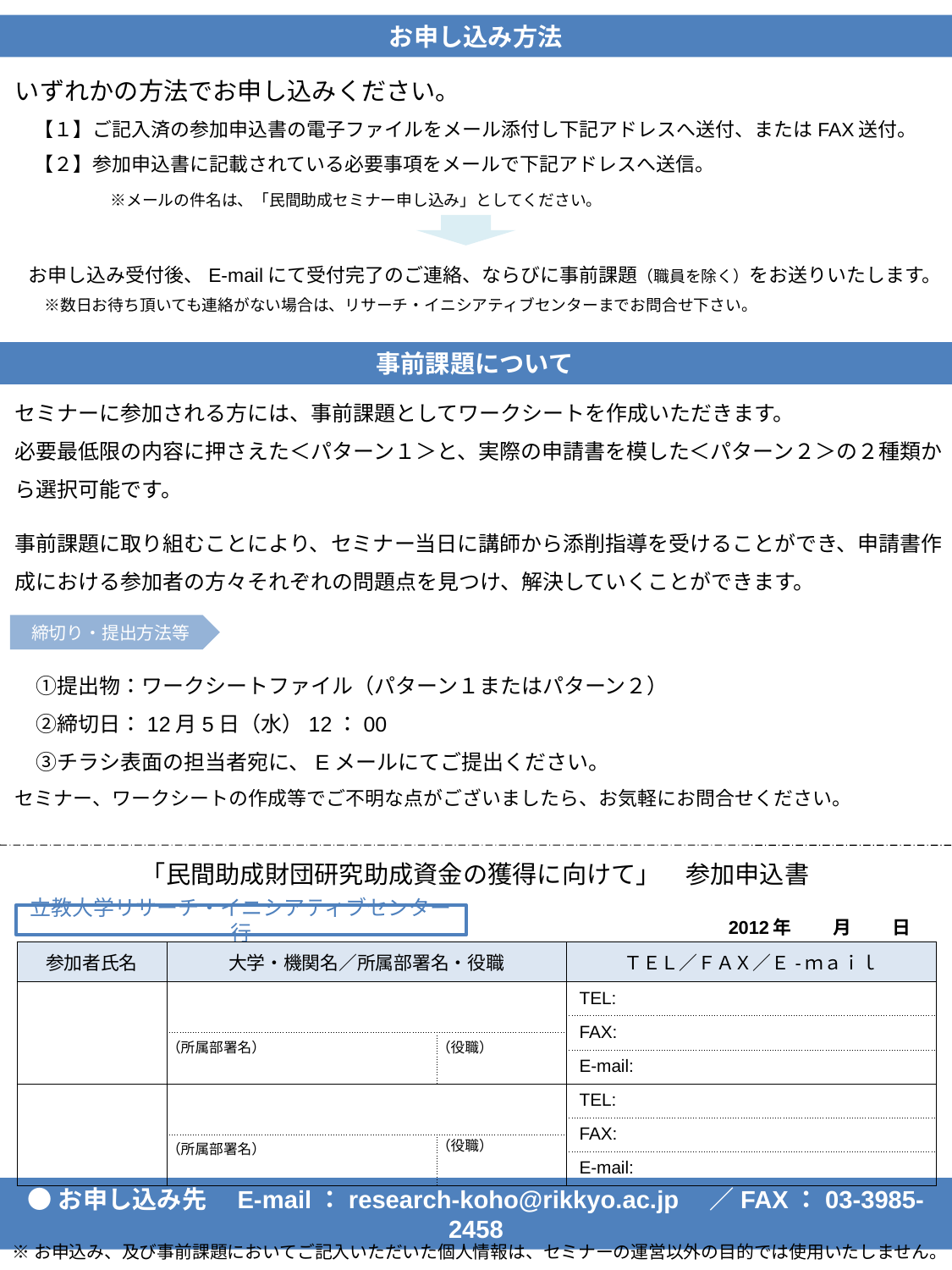

お申し込み方法
いずれかの方法でお申し込みください。
　【１】ご記入済の参加申込書の電子ファイルをメール添付し下記アドレスへ送付、またはFAX送付。
　【２】参加申込書に記載されている必要事項をメールで下記アドレスへ送信。
　　　　　　※メールの件名は、「民間助成セミナー申し込み」としてください。

お申し込み受付後、E-mailにて受付完了のご連絡、ならびに事前課題（職員を除く）をお送りいたします。
　※数日お待ち頂いても連絡がない場合は、リサーチ・イニシアティブセンターまでお問合せ下さい。
事前課題について
セミナーに参加される方には、事前課題としてワークシートを作成いただきます。
必要最低限の内容に押さえた＜パターン１＞と、実際の申請書を模した＜パターン２＞の２種類から選択可能です。

事前課題に取り組むことにより、セミナー当日に講師から添削指導を受けることができ、申請書作成における参加者の方々それぞれの問題点を見つけ、解決していくことができます。
締切り・提出方法等
　①提出物：ワークシートファイル（パターン１またはパターン２）
　②締切日：12月5日（水）12：00
　③チラシ表面の担当者宛に、Eメールにてご提出ください。
セミナー、ワークシートの作成等でご不明な点がございましたら、お気軽にお問合せください。
「民間助成財団研究助成資金の獲得に向けて」　参加申込書
立教大学リサーチ・イニシアティブセンター行
2012年　 　月　 　日
| 参加者氏名 | 大学・機関名／所属部署名・役職 |  | ＴＥＬ／ＦＡＸ／Ｅ-ｍａｉｌ |
| --- | --- | --- | --- |
|  |  |  | TEL: |
|  |  |  | FAX: |
|  | （所属部署名） | （役職） |  |
|  |  |  | E-mail: |
|  |  |  | TEL: |
|  |  |  | FAX: |
|  | （所属部署名） | （役職） |  |
|  |  |  | E-mail: |
●お申し込み先　E-mail：research-koho@rikkyo.ac.jp　／FAX：03-3985-2458
※お申込み、及び事前課題においてご記入いただいた個人情報は、セミナーの運営以外の目的では使用いたしません。